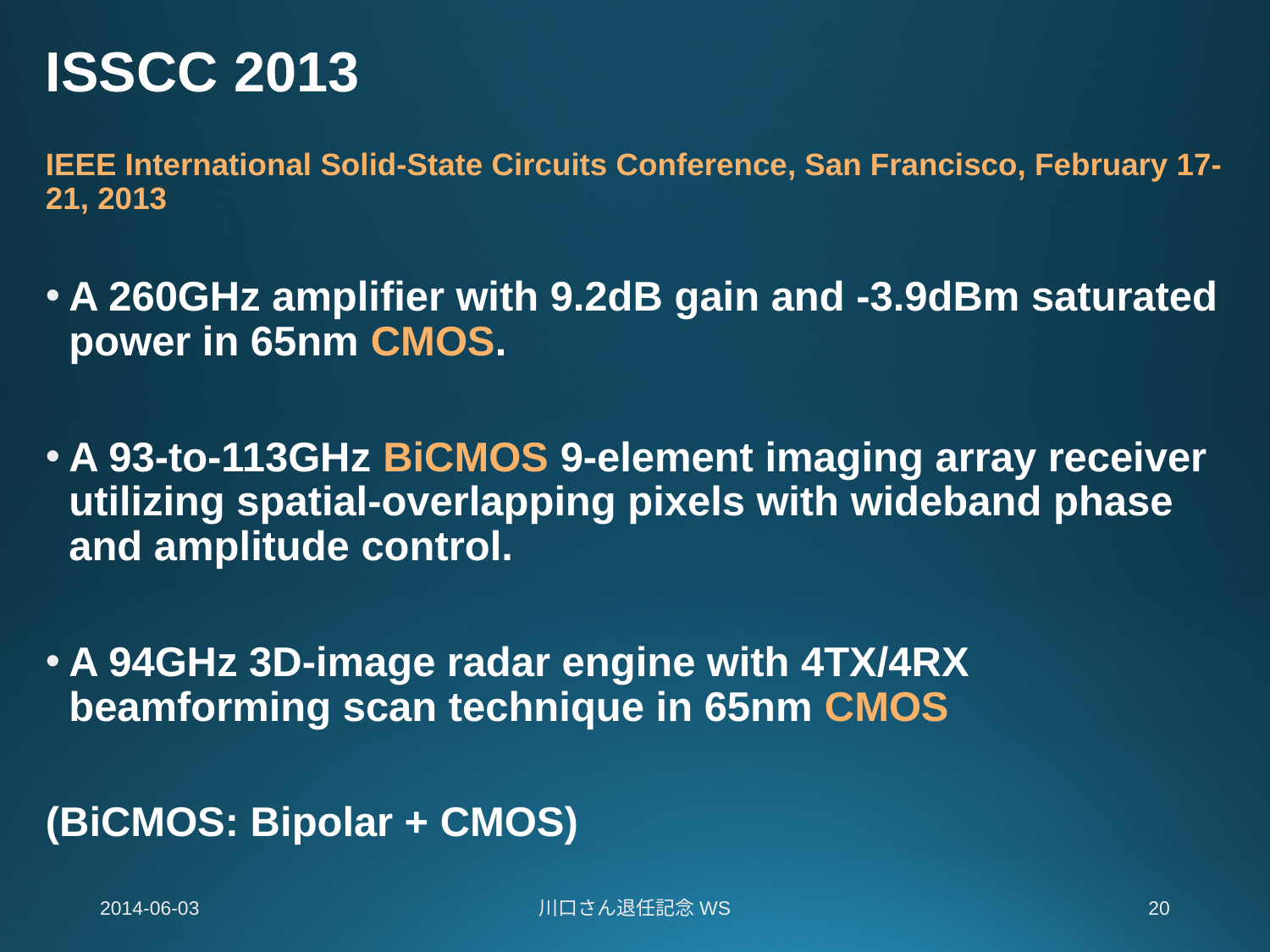

# ISSCC 2013
IEEE International Solid-State Circuits Conference, San Francisco, February 17-21, 2013

A 260GHz amplifier with 9.2dB gain and -3.9dBm saturated power in 65nm CMOS.

A 93-to-113GHz BiCMOS 9-element imaging array receiver utilizing spatial-overlapping pixels with wideband phase and amplitude control.

A 94GHz 3D-image radar engine with 4TX/4RX beamforming scan technique in 65nm CMOS

(BiCMOS: Bipolar + CMOS)
2014-06-03
川口さん退任記念WS
20